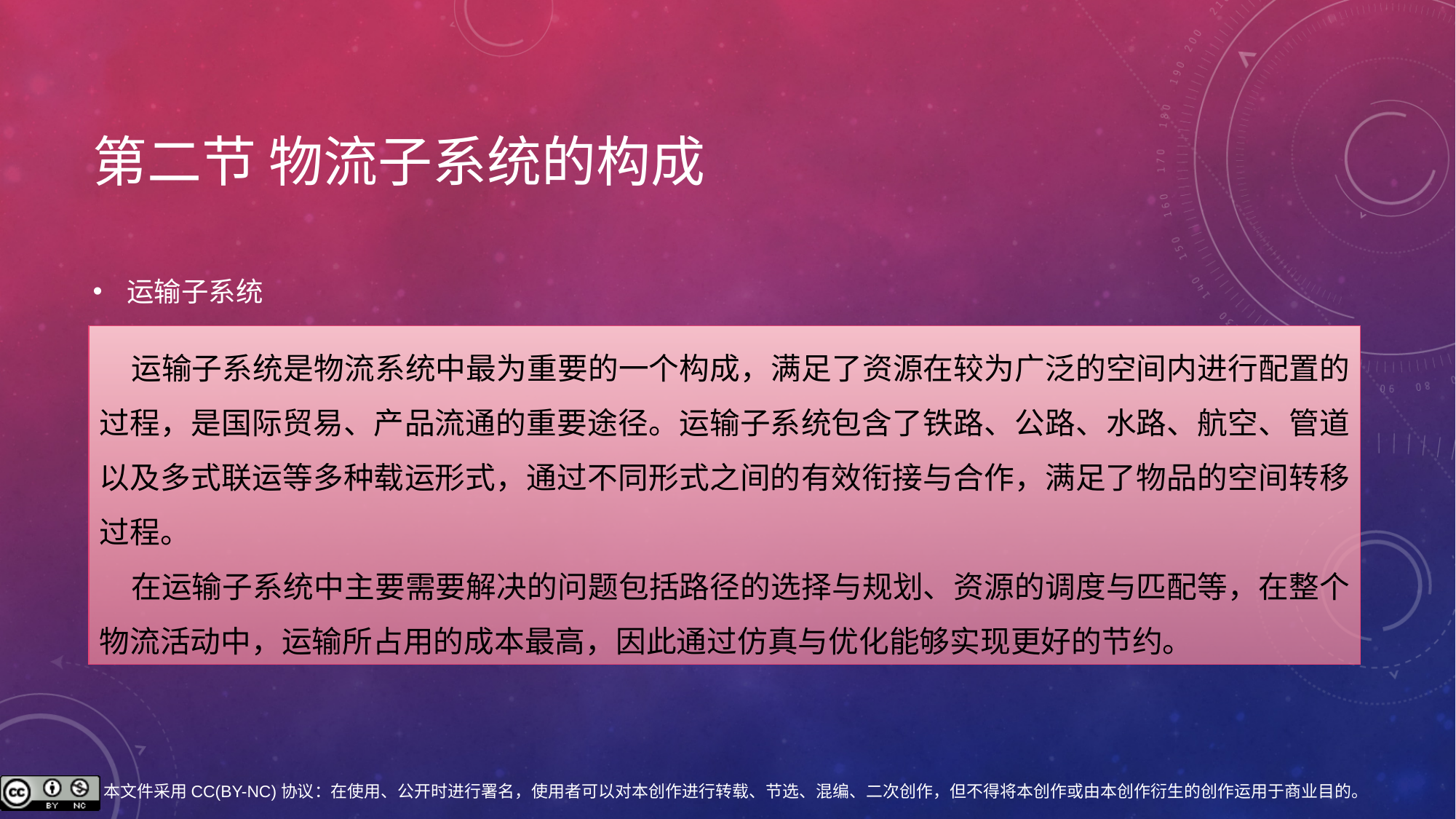

# 第二节 物流子系统的构成
运输子系统
运输子系统是物流系统中最为重要的一个构成，满足了资源在较为广泛的空间内进行配置的过程，是国际贸易、产品流通的重要途径。运输子系统包含了铁路、公路、水路、航空、管道以及多式联运等多种载运形式，通过不同形式之间的有效衔接与合作，满足了物品的空间转移过程。
在运输子系统中主要需要解决的问题包括路径的选择与规划、资源的调度与匹配等，在整个物流活动中，运输所占用的成本最高，因此通过仿真与优化能够实现更好的节约。